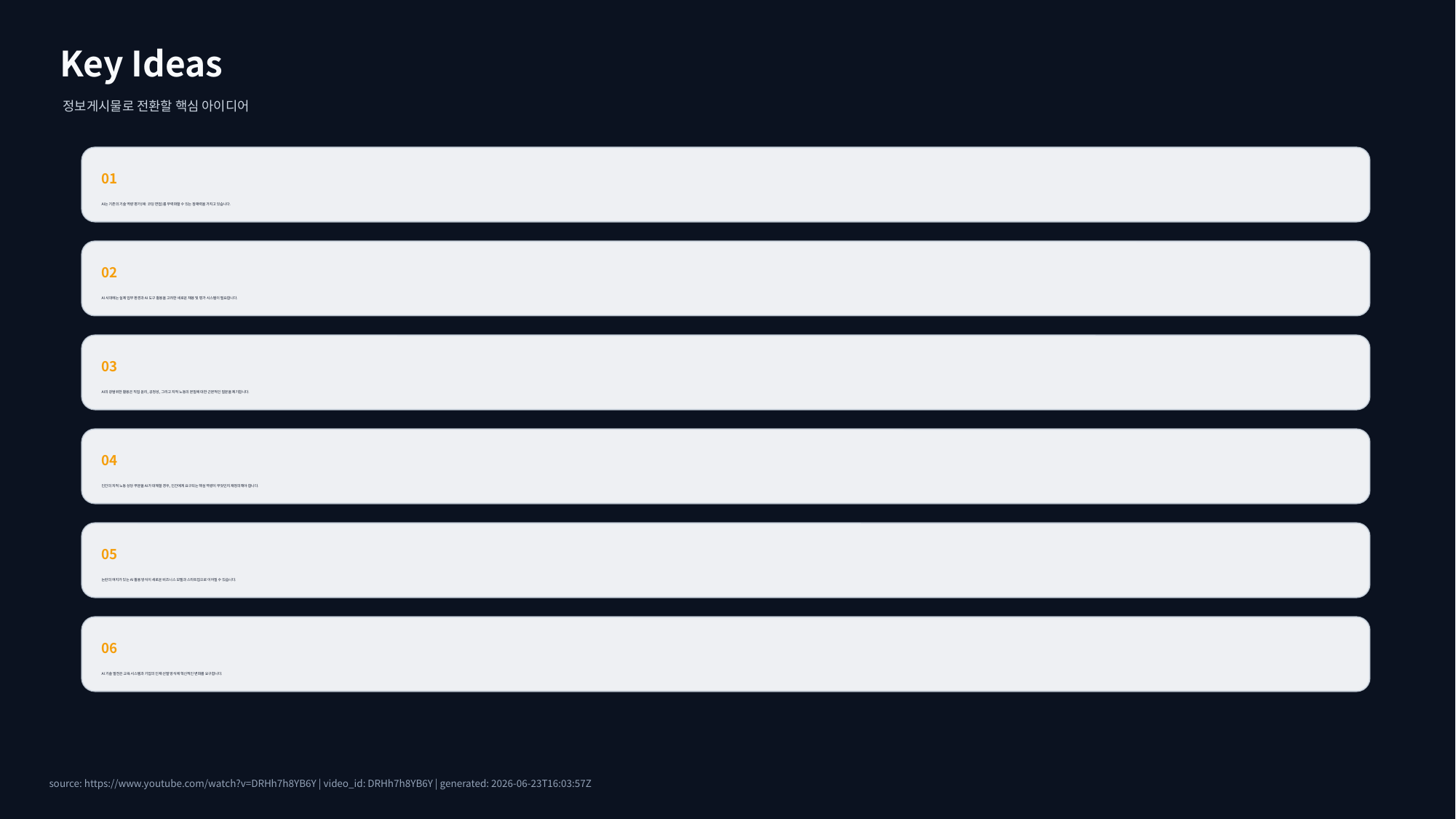

Key Ideas
정보게시물로 전환할 핵심 아이디어

01
AI는 기존의 기술 역량 평가(예: 코딩 면접)를 무력화할 수 있는 잠재력을 가지고 있습니다.

02
AI 시대에는 실제 업무 환경과 AI 도구 활용을 고려한 새로운 채용 및 평가 시스템이 필요합니다.

03
AI의 광범위한 활용은 직업 윤리, 공정성, 그리고 지적 노동의 본질에 대한 근본적인 질문을 제기합니다.

04
인간의 지적 노동 상당 부분을 AI가 대체할 경우, 인간에게 요구되는 핵심 역량이 무엇인지 재정의해야 합니다.

05
논란의 여지가 있는 AI 활용 방식이 새로운 비즈니스 모델과 스타트업으로 이어질 수 있습니다.

06
AI 기술 발전은 교육 시스템과 기업의 인재 선발 방식에 혁신적인 변화를 요구합니다.
source: https://www.youtube.com/watch?v=DRHh7h8YB6Y | video_id: DRHh7h8YB6Y | generated: 2026-06-23T16:03:57Z